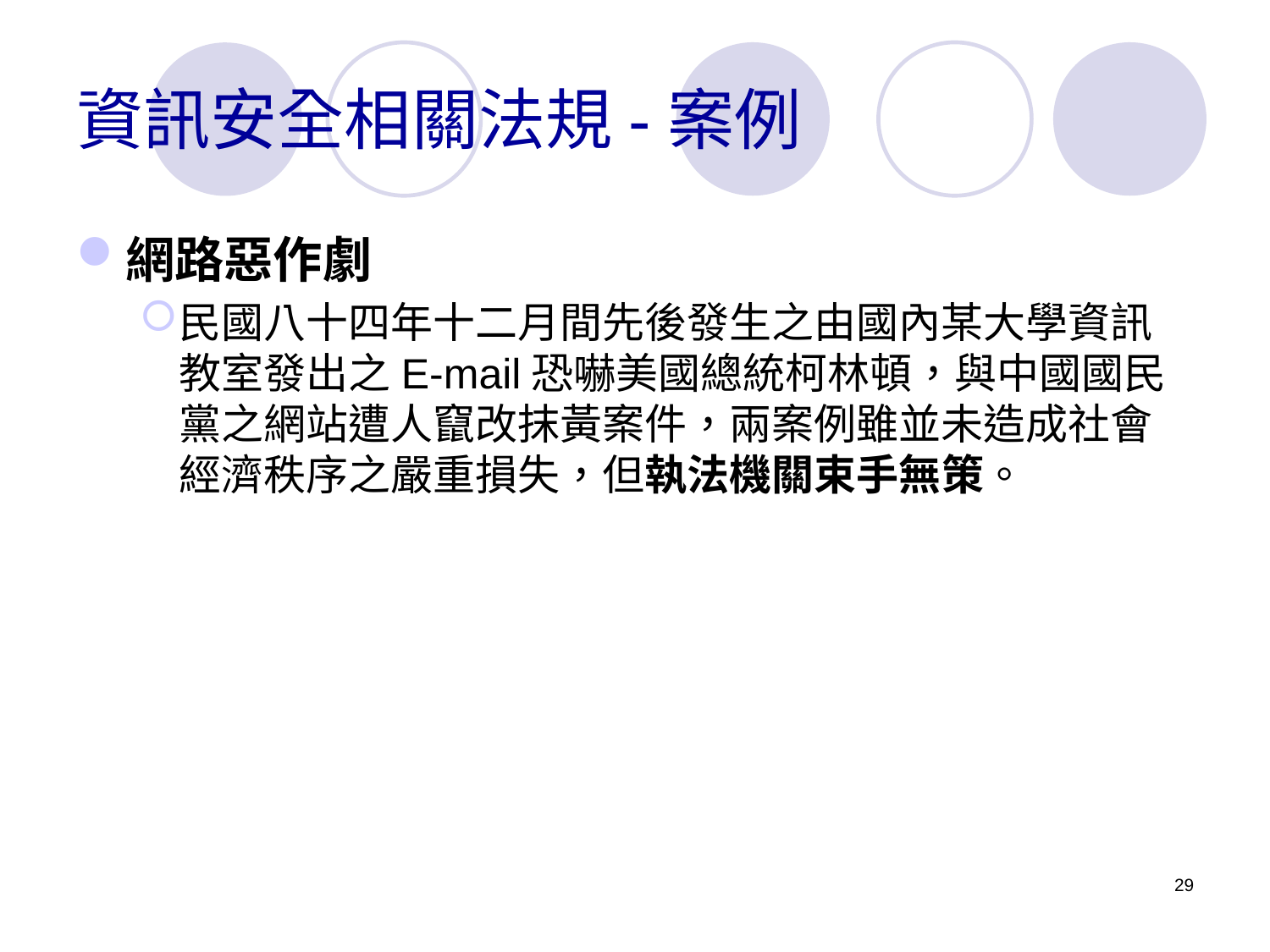

# 資訊安全相關法規-案例
網路惡作劇
民國八十四年十二月間先後發生之由國內某大學資訊教室發出之E-mail恐嚇美國總統柯林頓，與中國國民黨之網站遭人竄改抹黃案件，兩案例雖並未造成社會經濟秩序之嚴重損失，但執法機關束手無策。
29